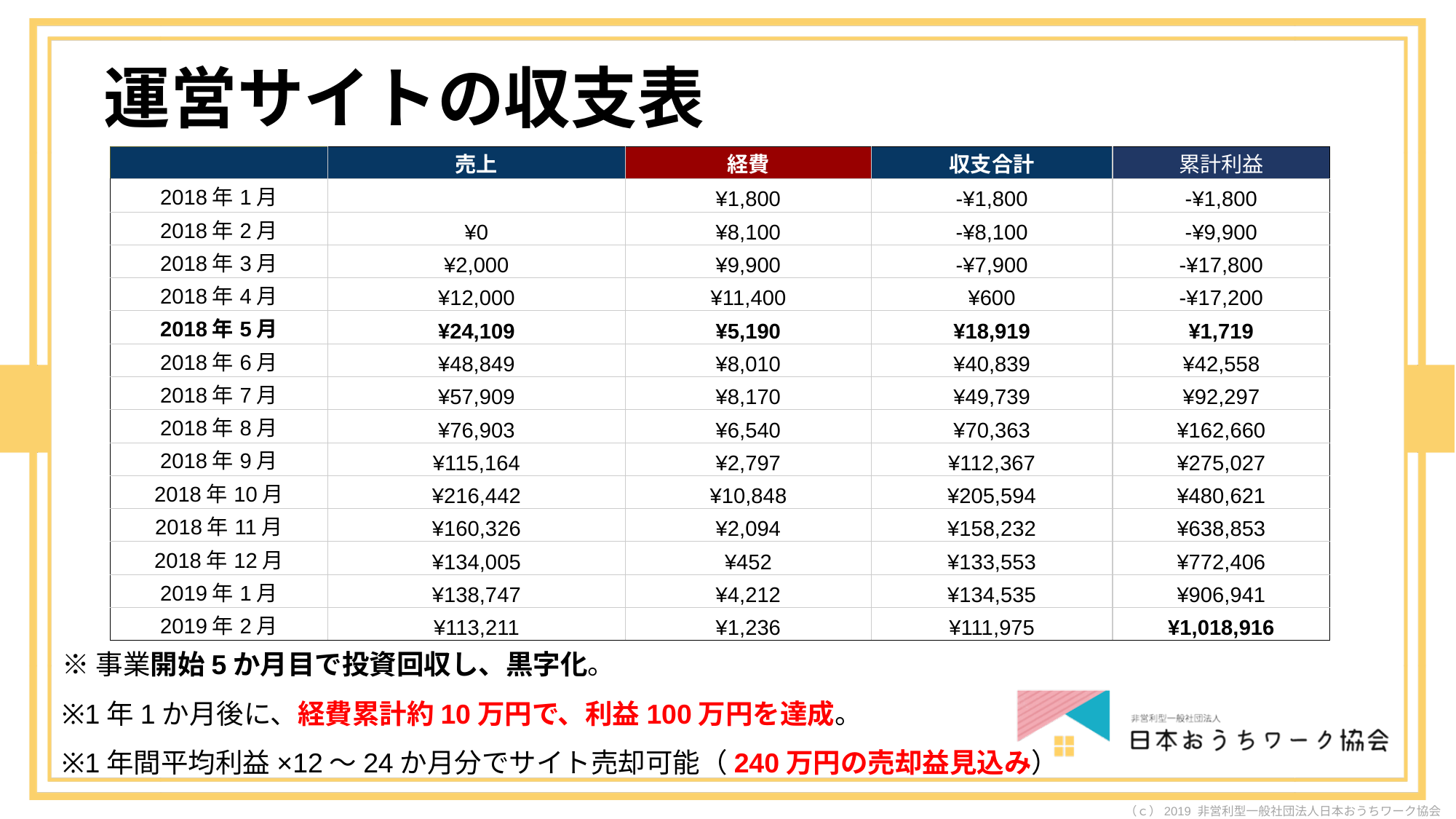

運営サイトの収支表
|  | 売上 | 経費 | 収支合計 | 累計利益 |
| --- | --- | --- | --- | --- |
| 2018年1月 |  | ¥1,800 | -¥1,800 | -¥1,800 |
| 2018年2月 | ¥0 | ¥8,100 | -¥8,100 | -¥9,900 |
| 2018年3月 | ¥2,000 | ¥9,900 | -¥7,900 | -¥17,800 |
| 2018年4月 | ¥12,000 | ¥11,400 | ¥600 | -¥17,200 |
| 2018年5月 | ¥24,109 | ¥5,190 | ¥18,919 | ¥1,719 |
| 2018年6月 | ¥48,849 | ¥8,010 | ¥40,839 | ¥42,558 |
| 2018年7月 | ¥57,909 | ¥8,170 | ¥49,739 | ¥92,297 |
| 2018年8月 | ¥76,903 | ¥6,540 | ¥70,363 | ¥162,660 |
| 2018年9月 | ¥115,164 | ¥2,797 | ¥112,367 | ¥275,027 |
| 2018年10月 | ¥216,442 | ¥10,848 | ¥205,594 | ¥480,621 |
| 2018年11月 | ¥160,326 | ¥2,094 | ¥158,232 | ¥638,853 |
| 2018年12月 | ¥134,005 | ¥452 | ¥133,553 | ¥772,406 |
| 2019年1月 | ¥138,747 | ¥4,212 | ¥134,535 | ¥906,941 |
| 2019年2月 | ¥113,211 | ¥1,236 | ¥111,975 | ¥1,018,916 |
※事業開始5か月目で投資回収し、黒字化。
※1年1か月後に、経費累計約10万円で、利益100万円を達成。
※1年間平均利益×12～24か月分でサイト売却可能（240万円の売却益見込み）